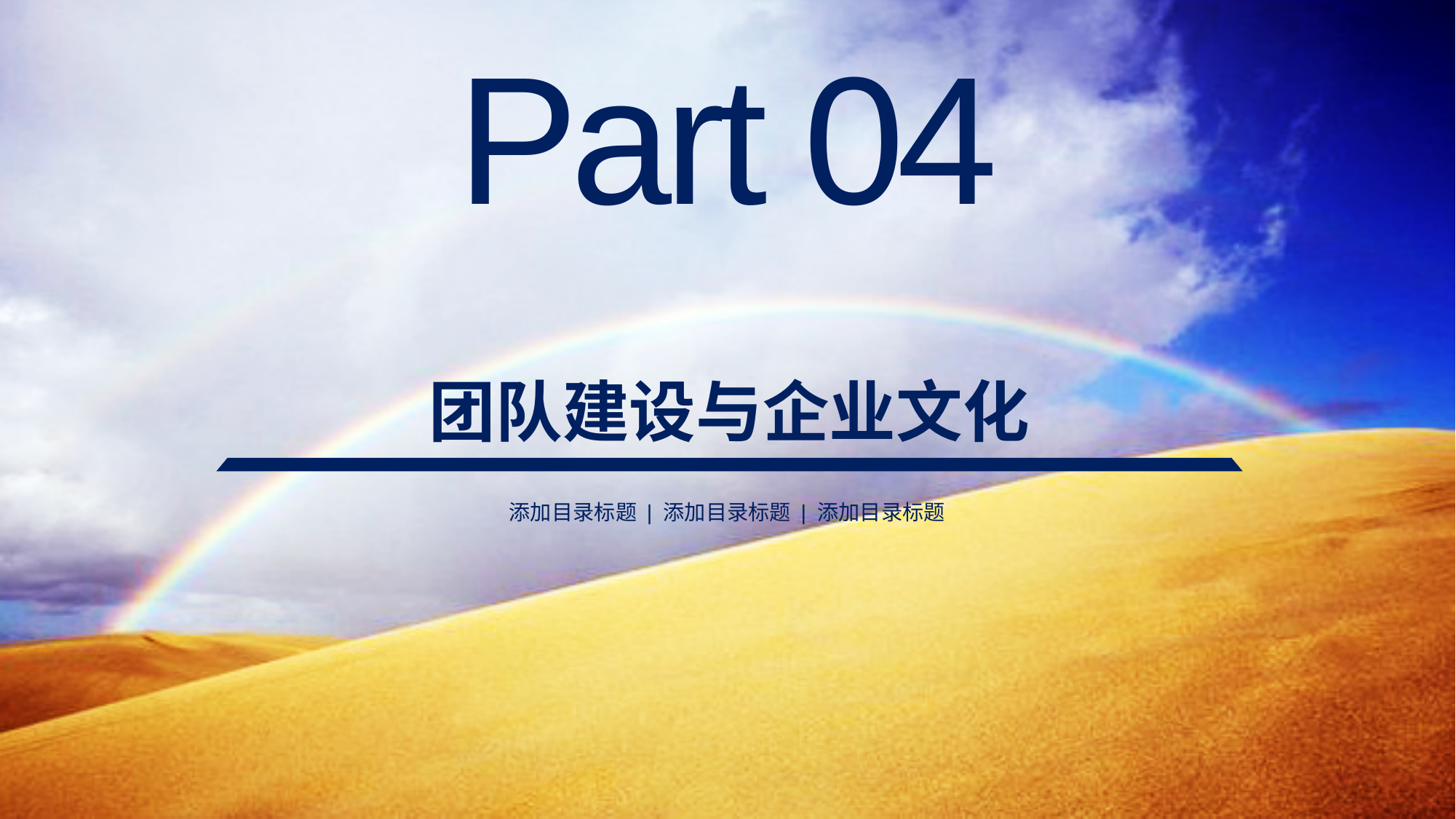

Part 04
团队建设与企业文化

添加目录标题 | 添加目录标题 | 添加目录标题
.